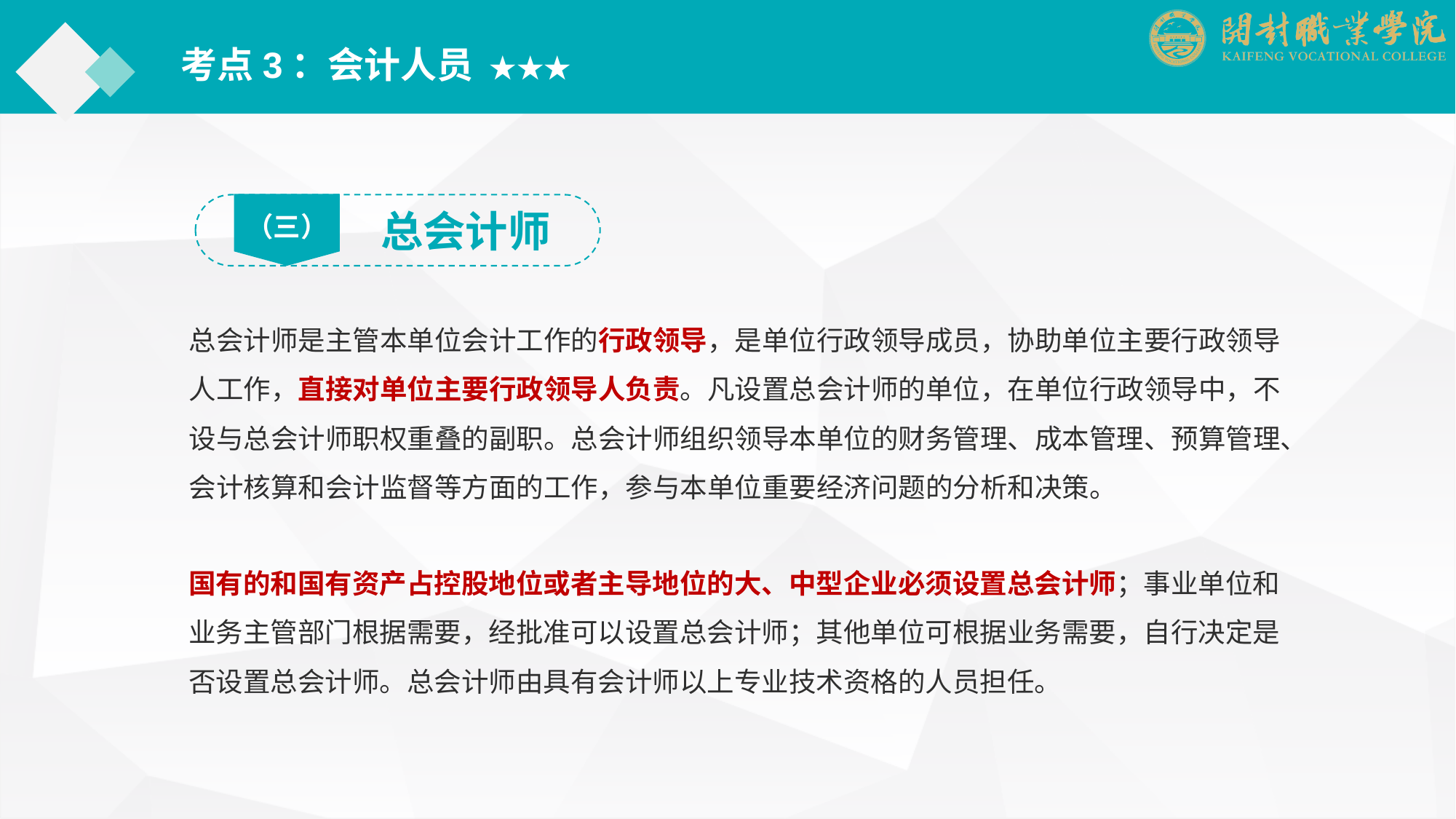

考点3：会计人员  ★★★
（三）

总会计师
总会计师是主管本单位会计工作的行政领导，是单位行政领导成员，协助单位主要行政领导人工作，直接对单位主要行政领导人负责。凡设置总会计师的单位，在单位行政领导中，不设与总会计师职权重叠的副职。总会计师组织领导本单位的财务管理、成本管理、预算管理、会计核算和会计监督等方面的工作，参与本单位重要经济问题的分析和决策。
国有的和国有资产占控股地位或者主导地位的大、中型企业必须设置总会计师；事业单位和业务主管部门根据需要，经批准可以设置总会计师；其他单位可根据业务需要，自行决定是否设置总会计师。总会计师由具有会计师以上专业技术资格的人员担任。